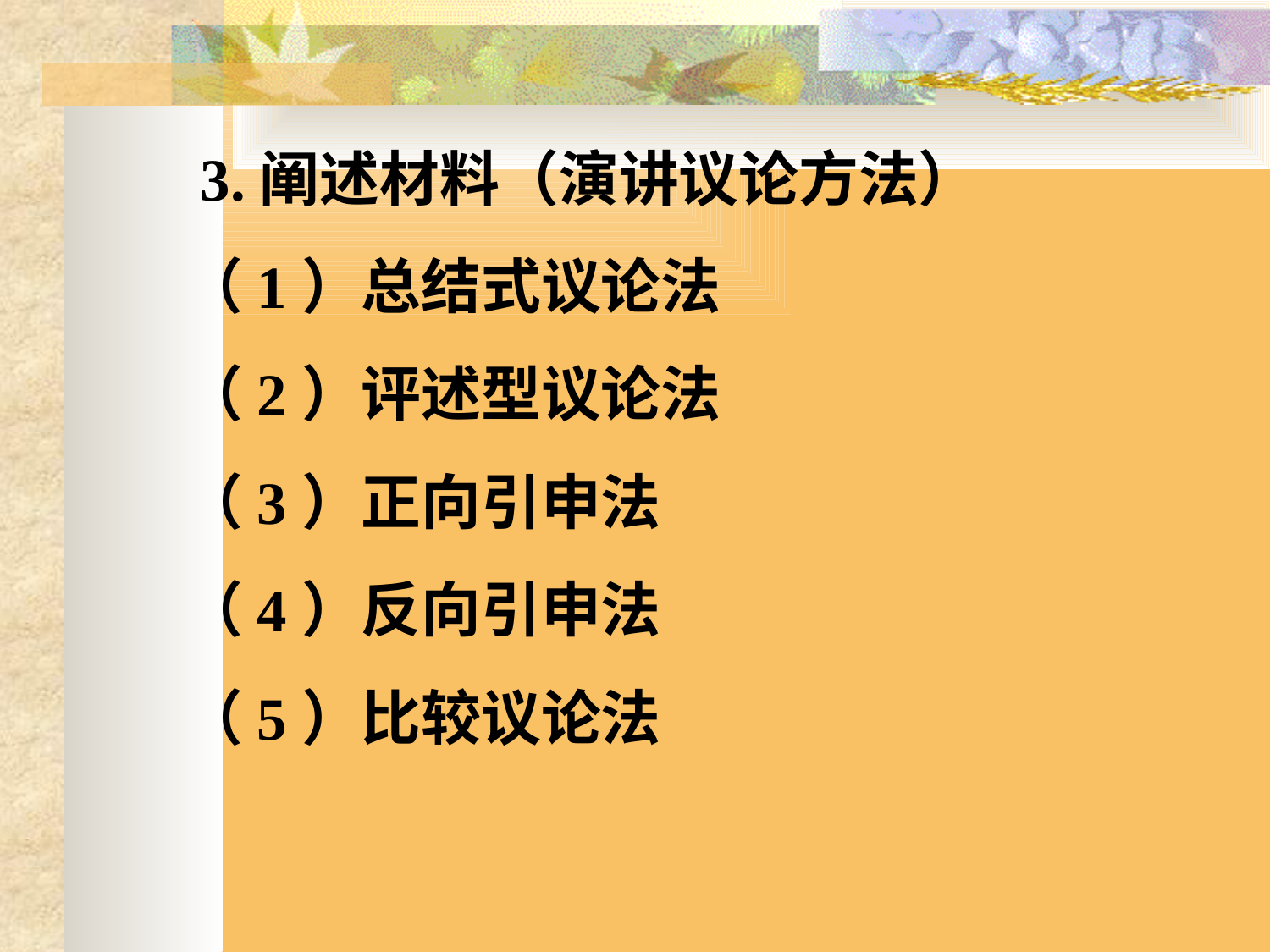

3.阐述材料（演讲议论方法）
    （1）总结式议论法
    （2）评述型议论法
    （3）正向引申法
    （4）反向引申法
    （5）比较议论法